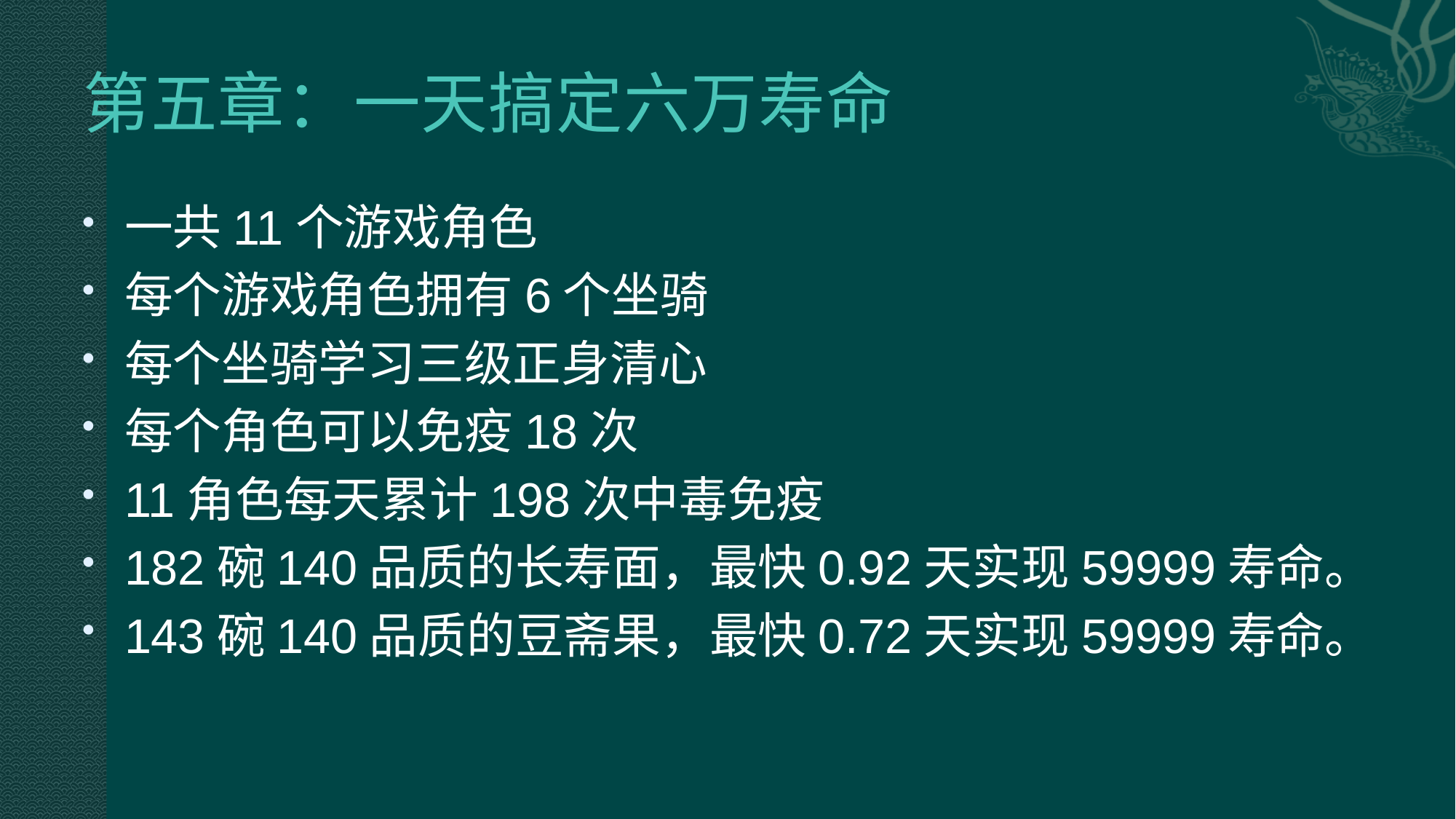

# 第五章：一天搞定六万寿命
一共11个游戏角色
每个游戏角色拥有6个坐骑
每个坐骑学习三级正身清心
每个角色可以免疫18次
11角色每天累计198次中毒免疫
182碗140品质的长寿面，最快0.92天实现59999寿命。
143碗140品质的豆斋果，最快0.72天实现59999寿命。